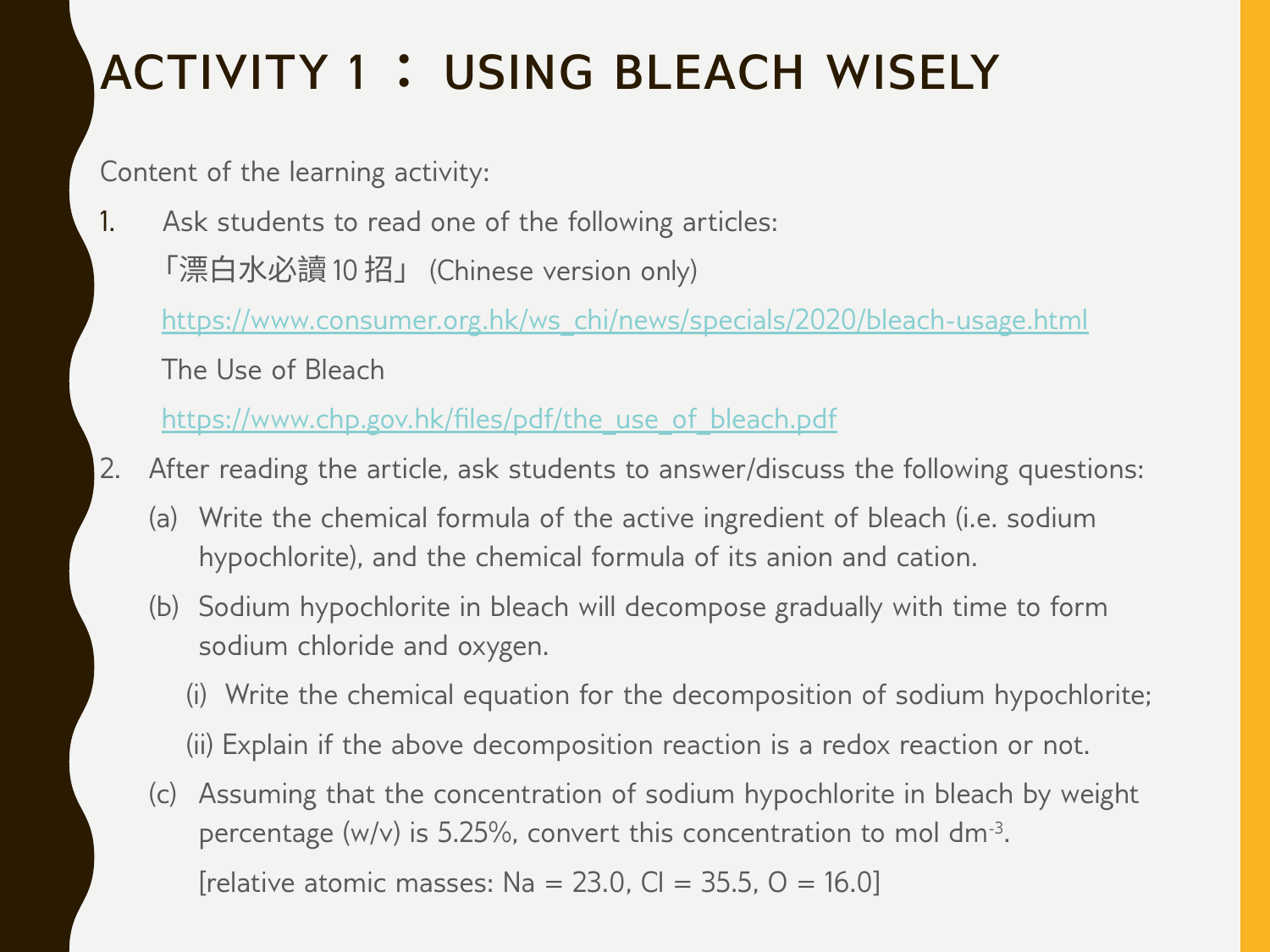

# Activity 1：Using Bleach wisely
Content of the learning activity:
Ask students to read one of the following articles:
「漂白水必讀10招」(Chinese version only)
https://www.consumer.org.hk/ws_chi/news/specials/2020/bleach-usage.html
The Use of Bleach
https://www.chp.gov.hk/files/pdf/the_use_of_bleach.pdf
2. 	After reading the article, ask students to answer/discuss the following questions:
(a) 	Write the chemical formula of the active ingredient of bleach (i.e. sodium hypochlorite), and the chemical formula of its anion and cation.
(b) 	Sodium hypochlorite in bleach will decompose gradually with time to form sodium chloride and oxygen.
(i)  Write the chemical equation for the decomposition of sodium hypochlorite;
(ii) Explain if the above decomposition reaction is a redox reaction or not.
(c)	Assuming that the concentration of sodium hypochlorite in bleach by weight percentage (w/v) is 5.25%, convert this concentration to mol dm-3.
[relative atomic masses: Na = 23.0, Cl = 35.5, O = 16.0]